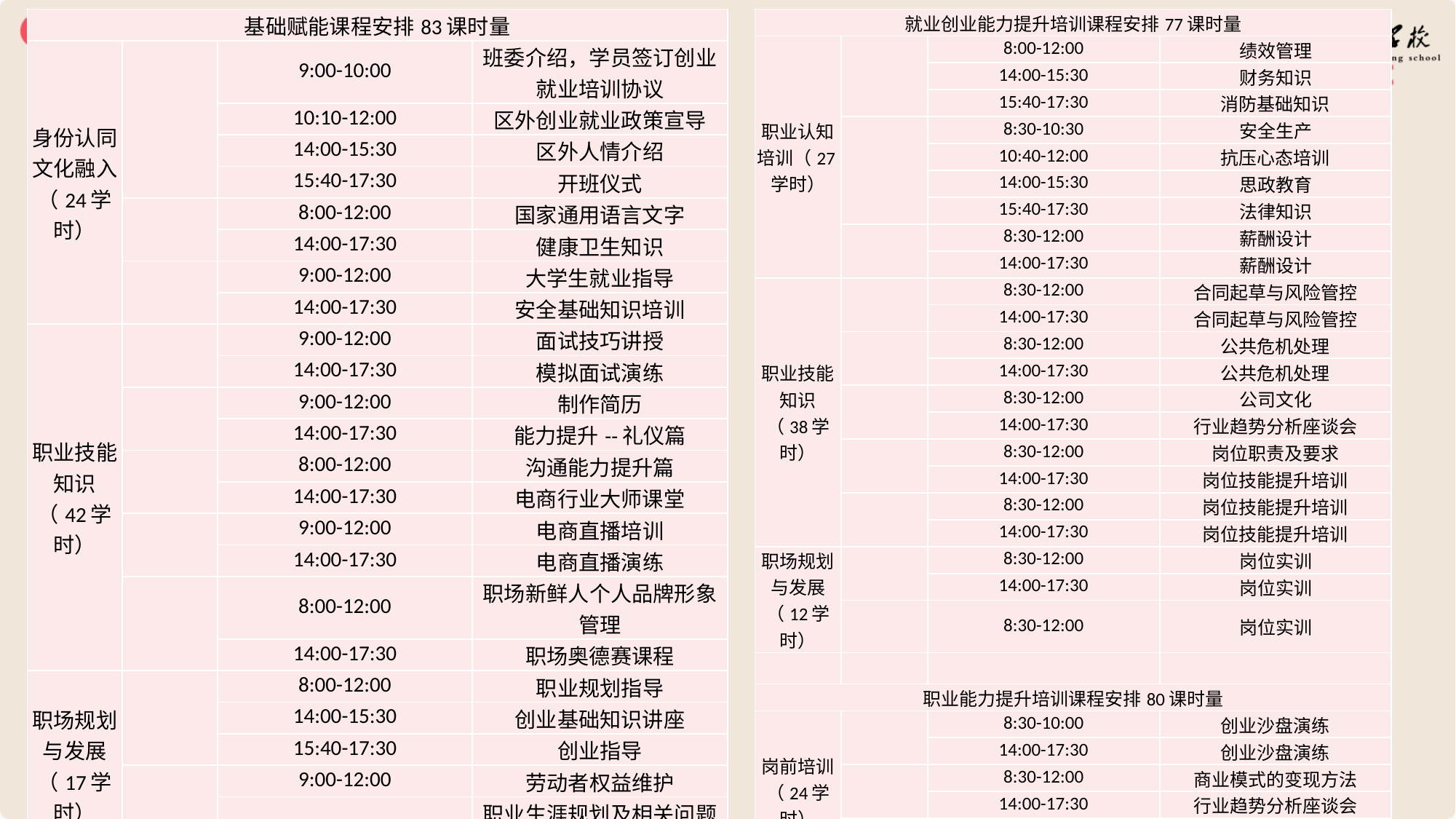

| 基础赋能课程安排83课时量 |  |  |  |
| --- | --- | --- | --- |
| 身份认同 文化融入 （24学时） |  | 9:00-10:00 | 班委介绍，学员签订创业就业培训协议 |
|  |  | 10:10-12:00 | 区外创业就业政策宣导 |
|  |  | 14:00-15:30 | 区外人情介绍 |
|  |  | 15:40-17:30 | 开班仪式 |
|  |  | 8:00-12:00 | 国家通用语言文字 |
|  |  | 14:00-17:30 | 健康卫生知识 |
|  |  | 9:00-12:00 | 大学生就业指导 |
|  |  | 14:00-17:30 | 安全基础知识培训 |
| 职业技能知识 （42学时） |  | 9:00-12:00 | 面试技巧讲授 |
|  |  | 14:00-17:30 | 模拟面试演练 |
|  |  | 9:00-12:00 | 制作简历 |
|  |  | 14:00-17:30 | 能力提升--礼仪篇 |
|  |  | 8:00-12:00 | 沟通能力提升篇 |
|  |  | 14:00-17:30 | 电商行业大师课堂 |
|  |  | 9:00-12:00 | 电商直播培训 |
|  |  | 14:00-17:30 | 电商直播演练 |
|  |  | 8:00-12:00 | 职场新鲜人个人品牌形象管理 |
|  |  | 14:00-17:30 | 职场奥德赛课程 |
| 职场规划与发展 （17学时） |  | 8:00-12:00 | 职业规划指导 |
|  |  | 14:00-15:30 | 创业基础知识讲座 |
|  |  | 15:40-17:30 | 创业指导 |
|  |  | 9:00-12:00 | 劳动者权益维护 |
|  |  | 14:00-17:30 | 职业生涯规划及相关问题解答 |
| 就业创业能力提升培训课程安排77课时量 |  |  |  |
| --- | --- | --- | --- |
| 职业认知培训（27学时） |  | 8:00-12:00 | 绩效管理 |
|  |  | 14:00-15:30 | 财务知识 |
|  |  | 15:40-17:30 | 消防基础知识 |
|  |  | 8:30-10:30 | 安全生产 |
|  |  | 10:40-12:00 | 抗压心态培训 |
|  |  | 14:00-15:30 | 思政教育 |
|  |  | 15:40-17:30 | 法律知识 |
|  |  | 8:30-12:00 | 薪酬设计 |
|  |  | 14:00-17:30 | 薪酬设计 |
| 职业技能知识 （38学时） |  | 8:30-12:00 | 合同起草与风险管控 |
|  |  | 14:00-17:30 | 合同起草与风险管控 |
|  |  | 8:30-12:00 | 公共危机处理 |
|  |  | 14:00-17:30 | 公共危机处理 |
|  |  | 8:30-12:00 | 公司文化 |
|  |  | 14:00-17:30 | 行业趋势分析座谈会 |
|  |  | 8:30-12:00 | 岗位职责及要求 |
|  |  | 14:00-17:30 | 岗位技能提升培训 |
|  |  | 8:30-12:00 | 岗位技能提升培训 |
|  |  | 14:00-17:30 | 岗位技能提升培训 |
| 职场规划与发展 （12学时） |  | 8:30-12:00 | 岗位实训 |
|  |  | 14:00-17:30 | 岗位实训 |
|  |  | 8:30-12:00 | 岗位实训 |
|  |  |  |  |
| 职业能力提升培训课程安排80课时量 |  |  |  |
| 岗前培训（24学时） |  | 8:30-10:00 | 创业沙盘演练 |
|  |  | 14:00-17:30 | 创业沙盘演练 |
|  |  | 8:30-12:00 | 商业模式的变现方法 |
|  |  | 14:00-17:30 | 行业趋势分析座谈会 |
|  |  | 8:30-12:00 | 资源整合培训 |
|  |  | 14:00-17:30 | 资源整合培训 |